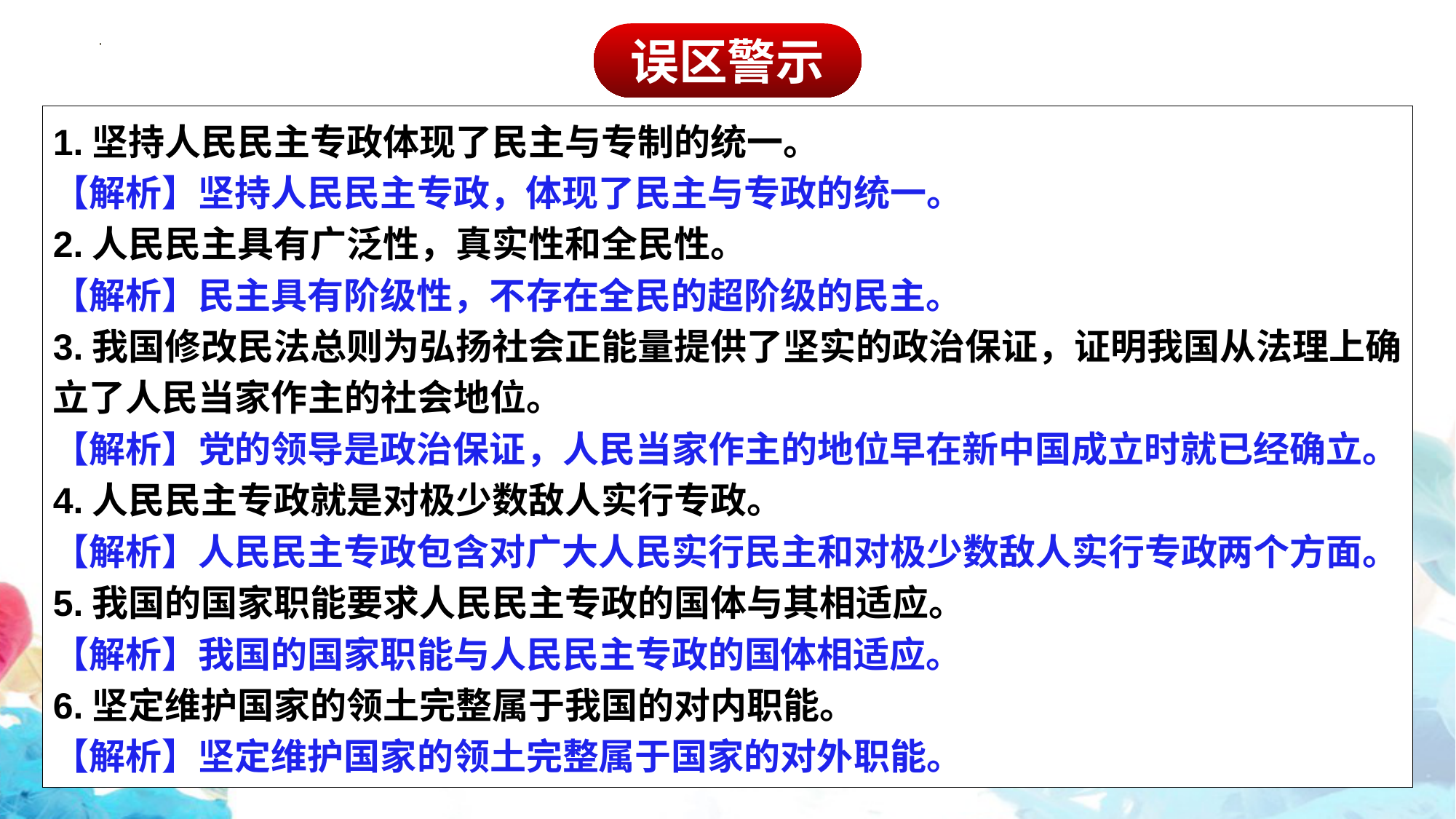

误区警示
1.坚持人民民主专政体现了民主与专制的统一。
【解析】坚持人民民主专政，体现了民主与专政的统一。
2.人民民主具有广泛性，真实性和全民性。
【解析】民主具有阶级性，不存在全民的超阶级的民主。
3.我国修改民法总则为弘扬社会正能量提供了坚实的政治保证，证明我国从法理上确立了人民当家作主的社会地位。
【解析】党的领导是政治保证，人民当家作主的地位早在新中国成立时就已经确立。
4.人民民主专政就是对极少数敌人实行专政。
【解析】人民民主专政包含对广大人民实行民主和对极少数敌人实行专政两个方面。
5.我国的国家职能要求人民民主专政的国体与其相适应。
【解析】我国的国家职能与人民民主专政的国体相适应。
6.坚定维护国家的领土完整属于我国的对内职能。
【解析】坚定维护国家的领土完整属于国家的对外职能。